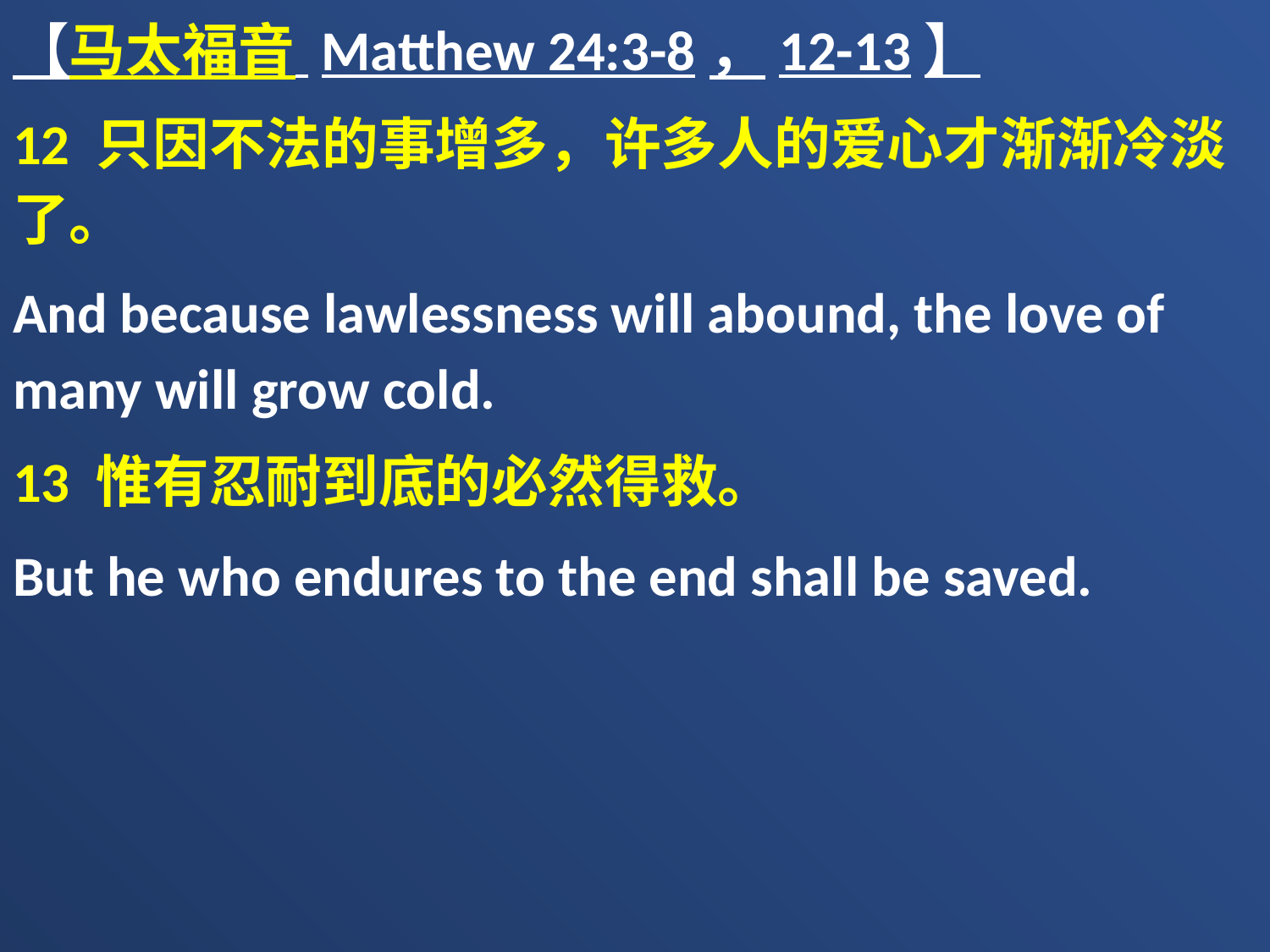

【马太福音 Matthew 24:3-8，12-13】
12 只因不法的事增多，许多人的爱心才渐渐冷淡了。
And because lawlessness will abound, the love of many will grow cold.
13 惟有忍耐到底的必然得救。
But he who endures to the end shall be saved.